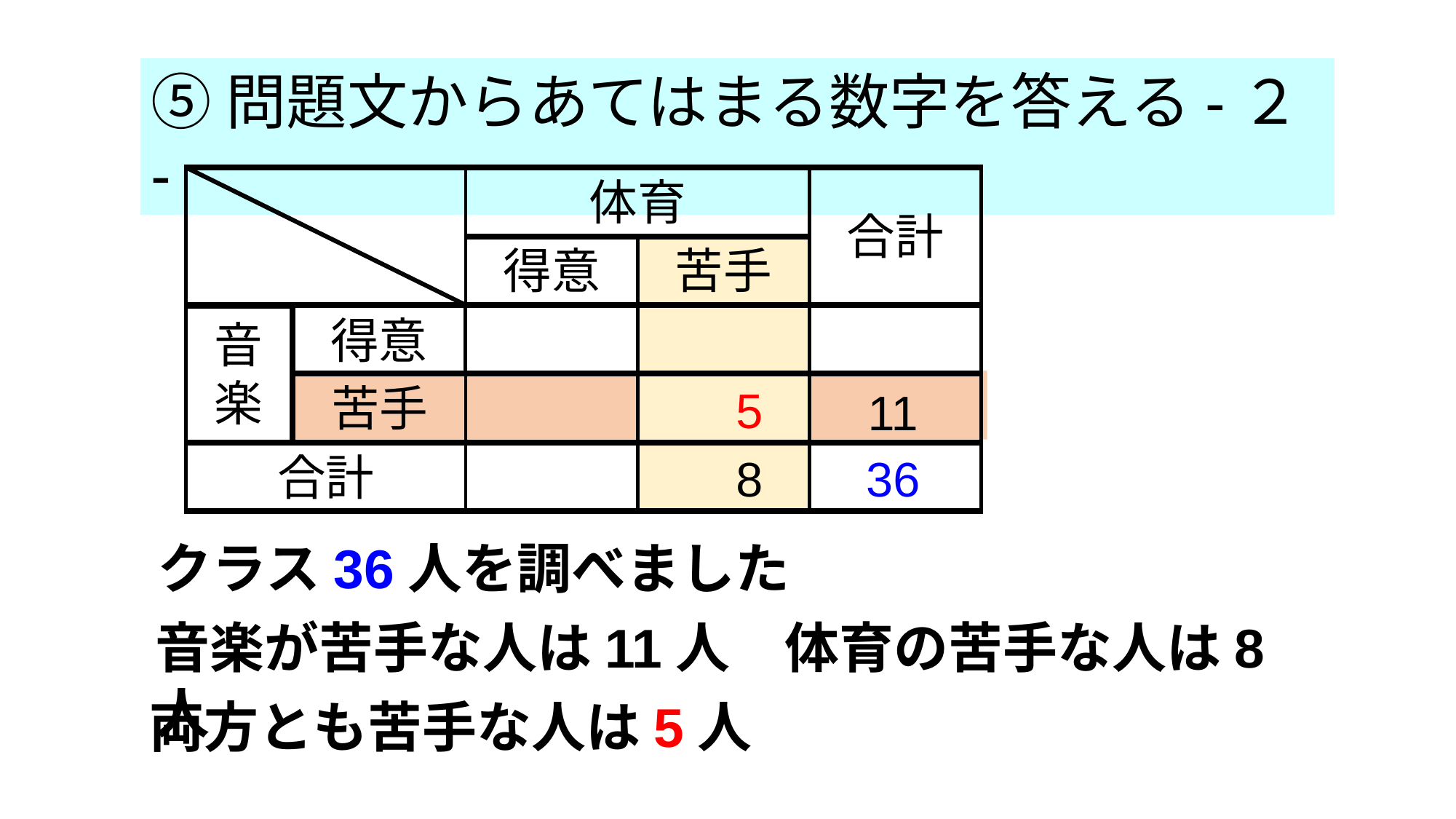

⑤問題文からあてはまる数字を答える-２-

体育
合計
得意
苦手

音楽

苦手

合計

得意

5
11
36
8
クラス36人を調べました
音楽が苦手な人は11人　体育の苦手な人は8人
両方とも苦手な人は5人